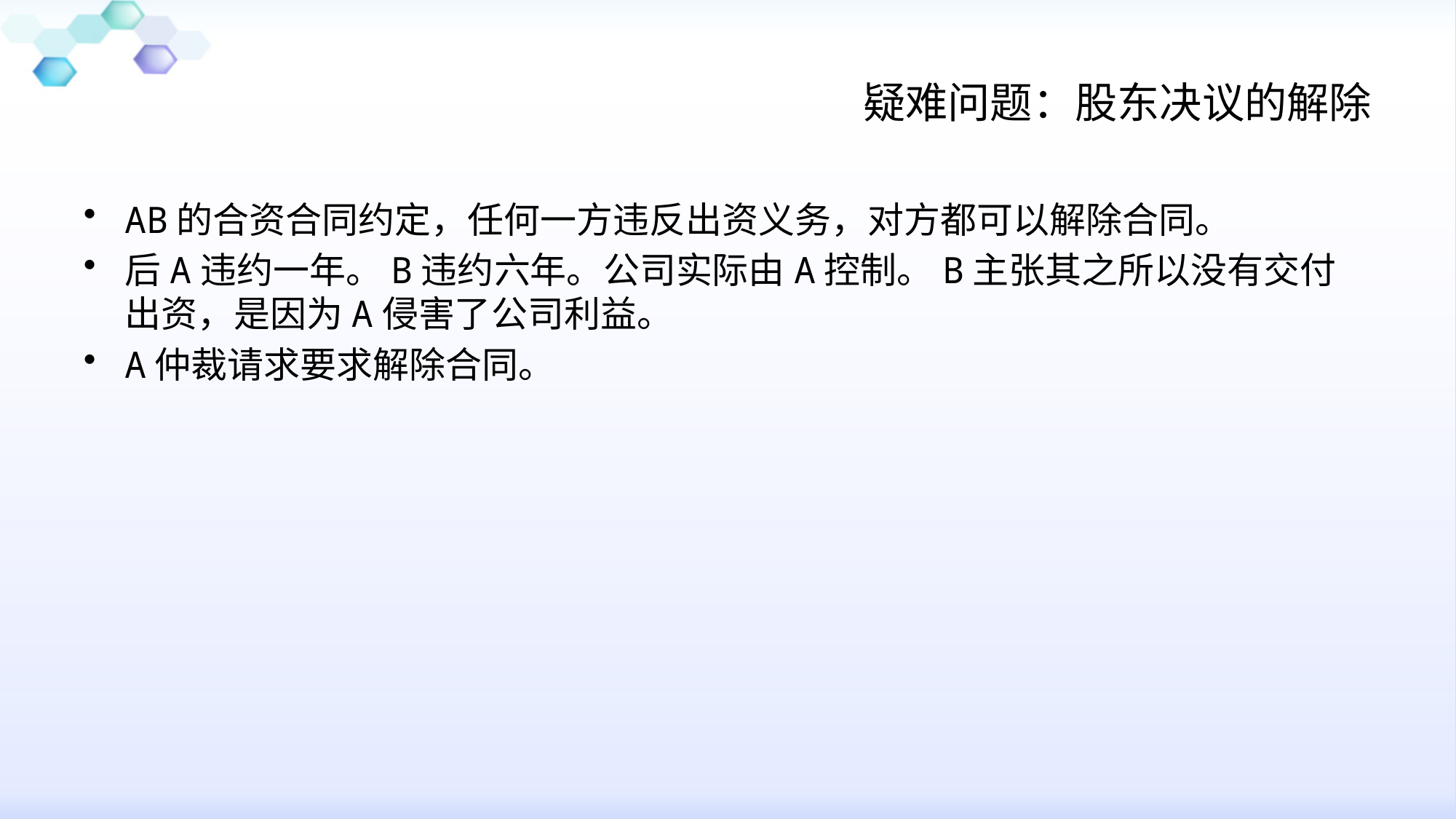

# 疑难问题：股东决议的解除
AB的合资合同约定，任何一方违反出资义务，对方都可以解除合同。
后A违约一年。B违约六年。公司实际由A控制。B主张其之所以没有交付出资，是因为A侵害了公司利益。
A仲裁请求要求解除合同。